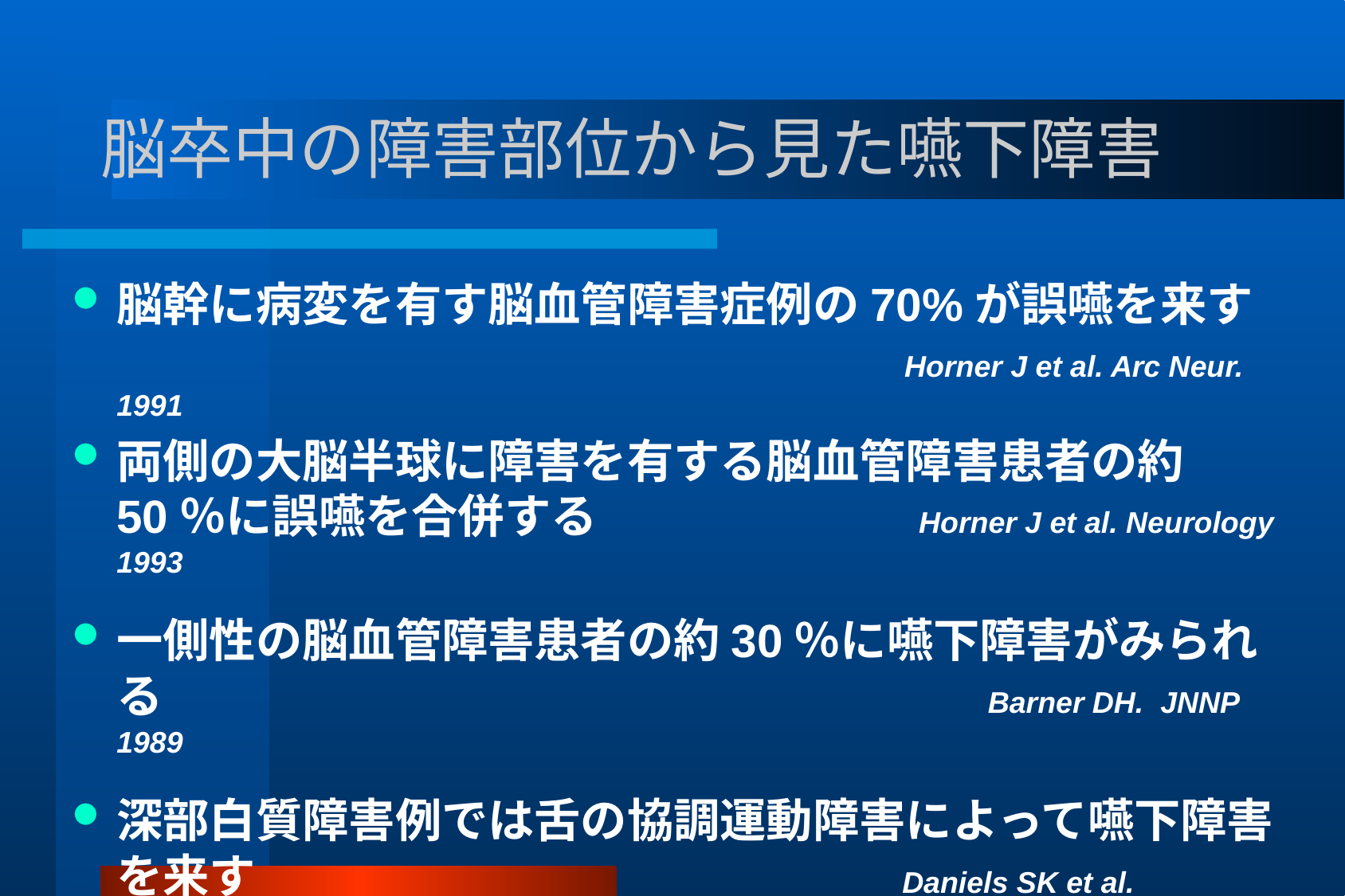

# 脳卒中の障害部位から見た嚥下障害
脳幹に病変を有す脳血管障害症例の70%が誤嚥を来す				　　　　　　             Horner J et al. Arc Neur. 1991
両側の大脳半球に障害を有する脳血管障害患者の約50％に誤嚥を合併する　                         Horner J et al. Neurology 1993

一側性の脳血管障害患者の約30％に嚥下障害がみられる				　　　                       Barner DH.  JNNP 1989

深部白質障害例では舌の協調運動障害によって嚥下障害を来す　　　　　　　　                         Daniels SK et al. Dysphagia 1999